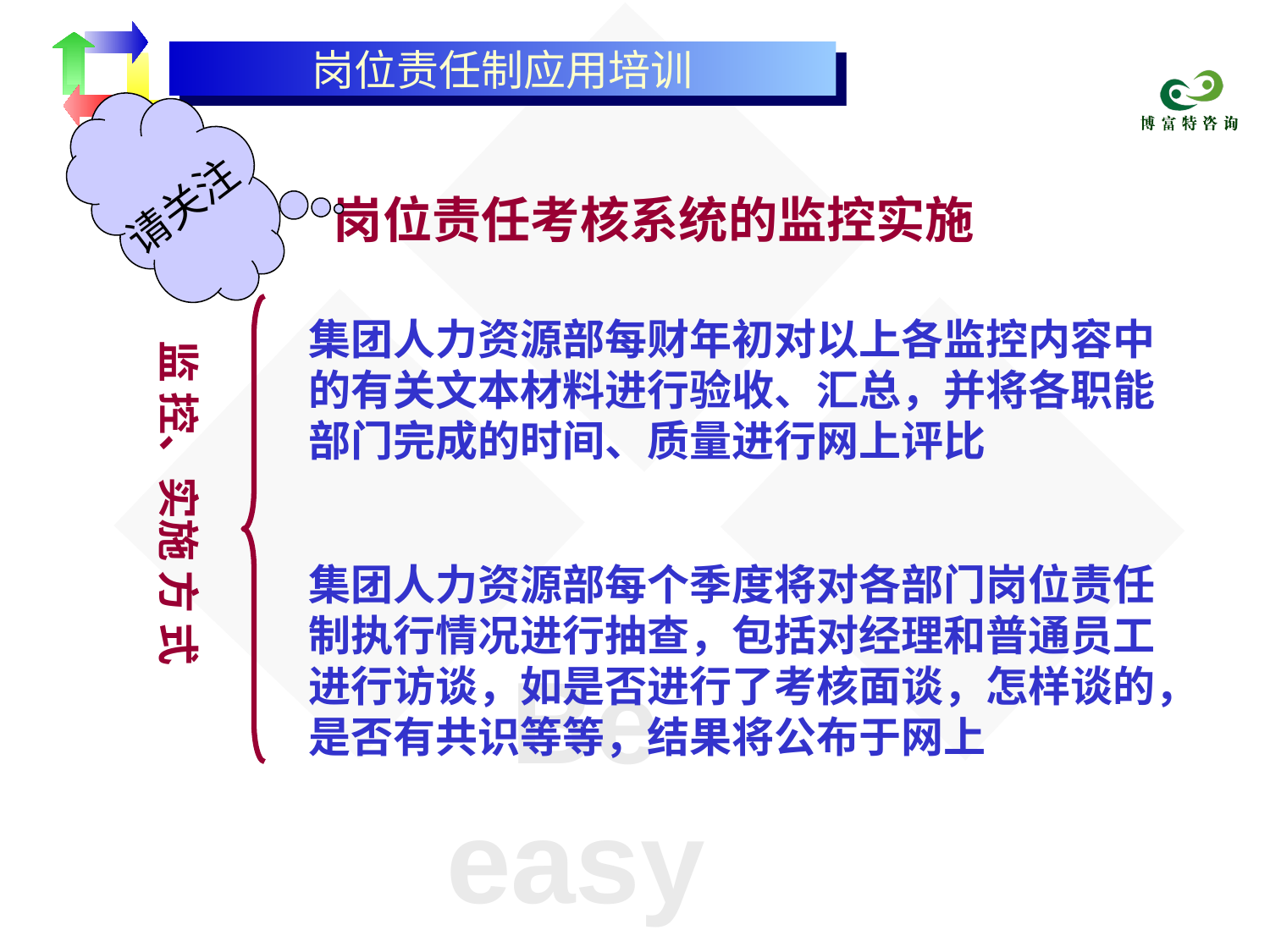

岗位责任制应用培训
请关注
岗位责任考核系统的监控实施

集团人力资源部每财年初对以上各监控内容中的有关文本材料进行验收、汇总，并将各职能部门完成的时间、质量进行网上评比

集团人力资源部每个季度将对各部门岗位责任制执行情况进行抽查，包括对经理和普通员工进行访谈，如是否进行了考核面谈，怎样谈的，是否有共识等等，结果将公布于网上

监 控、实施 方 式